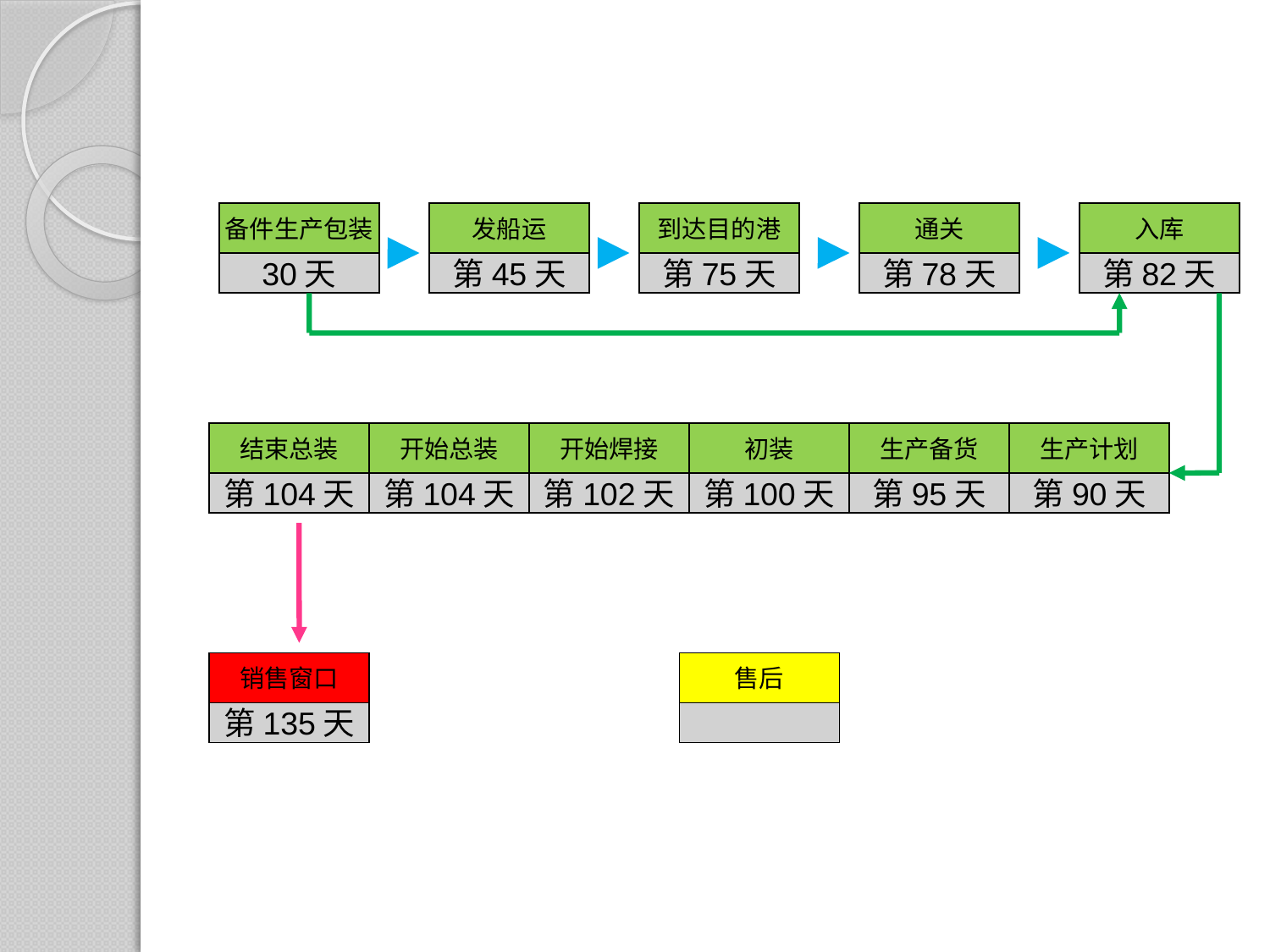

备件生产包装
30天
发船运
第45天
到达目的港
第75天
通关
第78天
入库
第82天

结束总装
第104天
开始总装
第104天
开始焊接
第102天
初装
第100天
生产备货
第95天
生产计划
第90天

销售窗口
第135天
售后